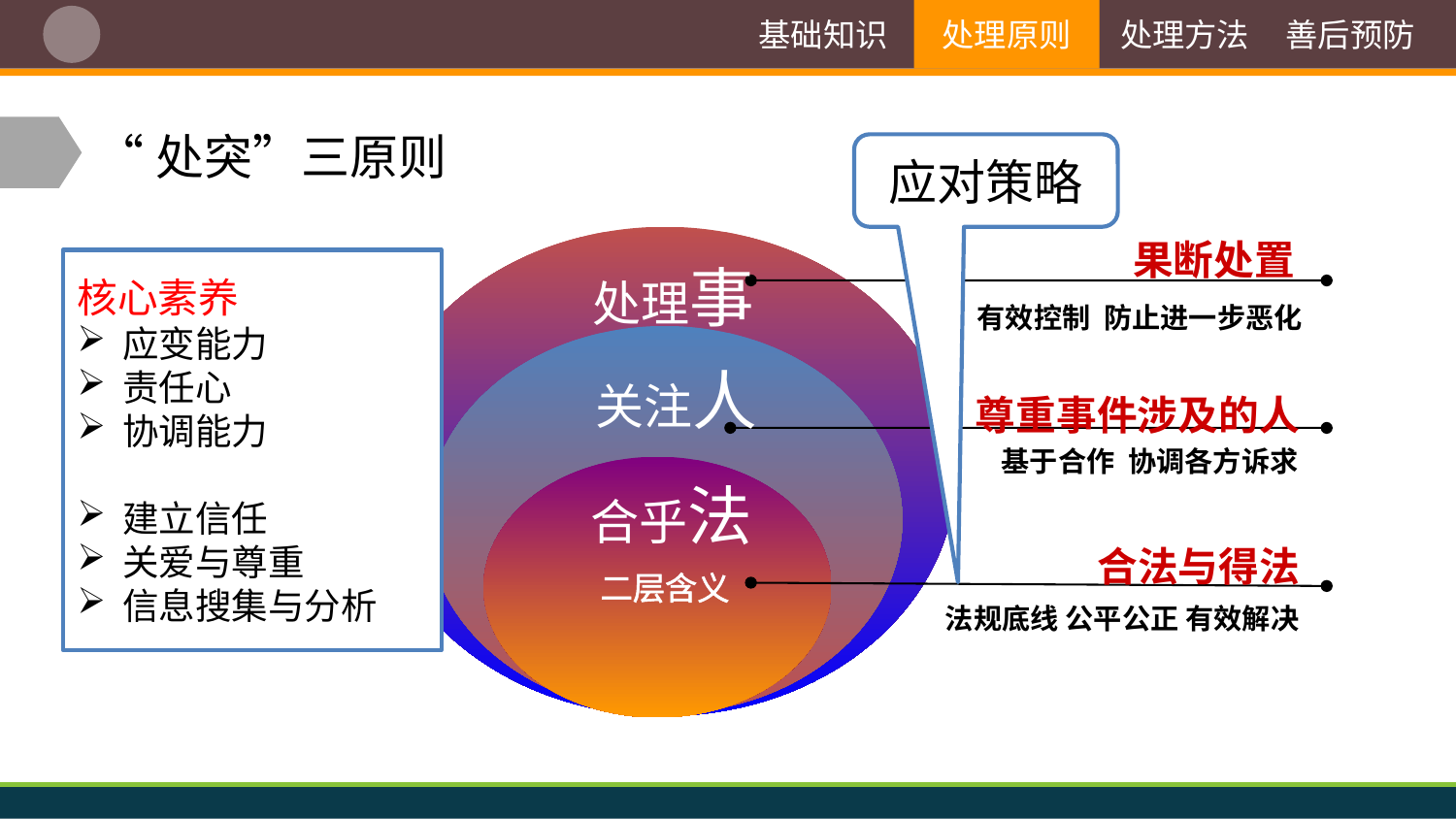

基础知识
处理原则
处理方法
善后预防

“处突”三原则

应对策略
果断处置

核心素养
应变能力
责任心
协调能力

建立信任
关爱与尊重
信息搜集与分析
处理事

有效控制  防止进一步恶化

关注人
尊重事件涉及的人

基于合作  协调各方诉求

合乎法
合法与得法
二层含义

法规底线 公平公正 有效解决